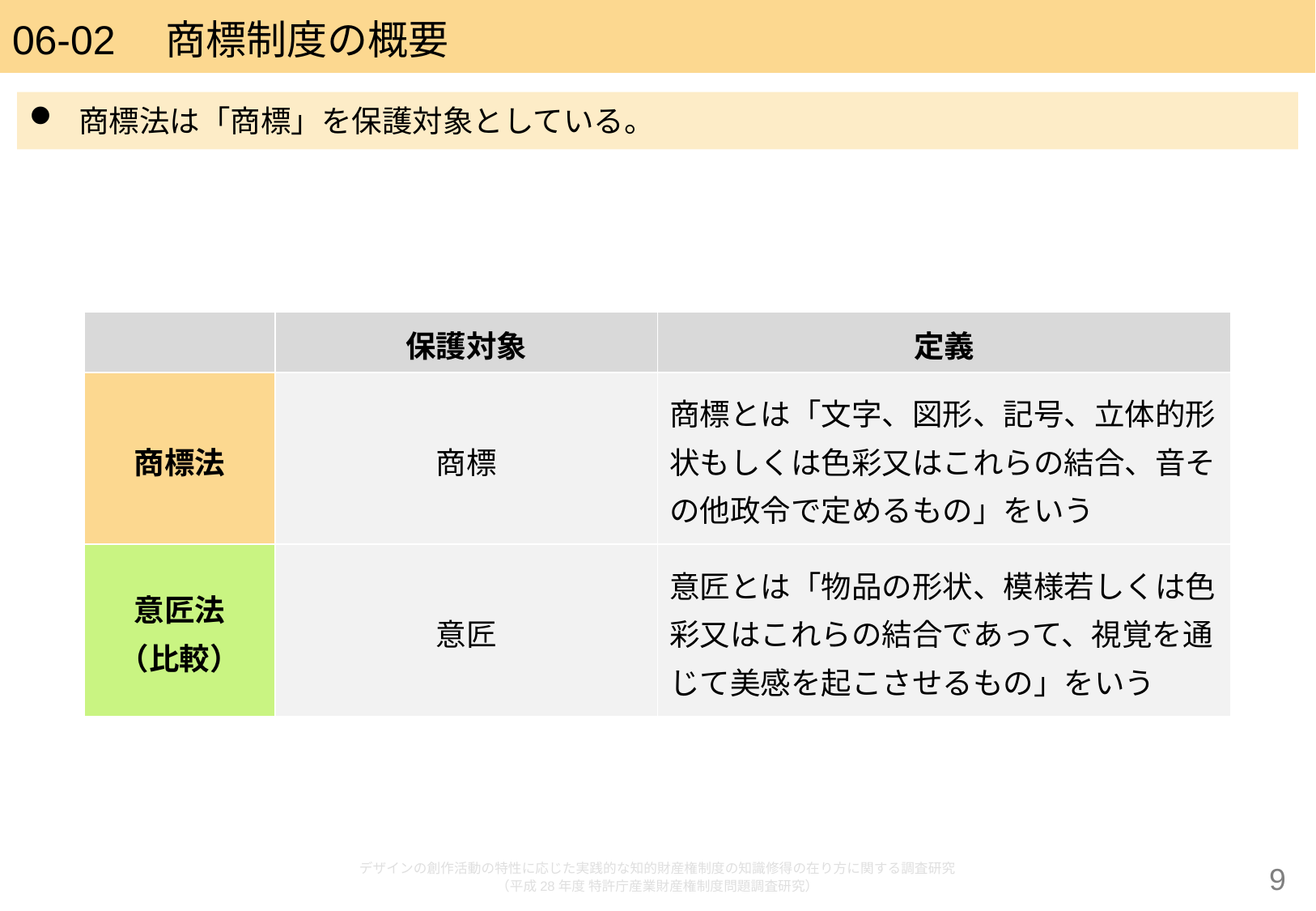

# 06-02　商標制度の概要
商標法は「商標」を保護対象としている。
|  | 保護対象 | 定義 |
| --- | --- | --- |
| 商標法 | 商標 | 商標とは「文字、図形、記号、立体的形状もしくは色彩又はこれらの結合、音その他政令で定めるもの」をいう |
| 意匠法 （比較） | 意匠 | 意匠とは「物品の形状、模様若しくは色彩又はこれらの結合であって、視覚を通じて美感を起こさせるもの」をいう |
デザインの創作活動の特性に応じた実践的な知的財産権制度の知識修得の在り方に関する調査研究
（平成28年度 特許庁産業財産権制度問題調査研究）
9